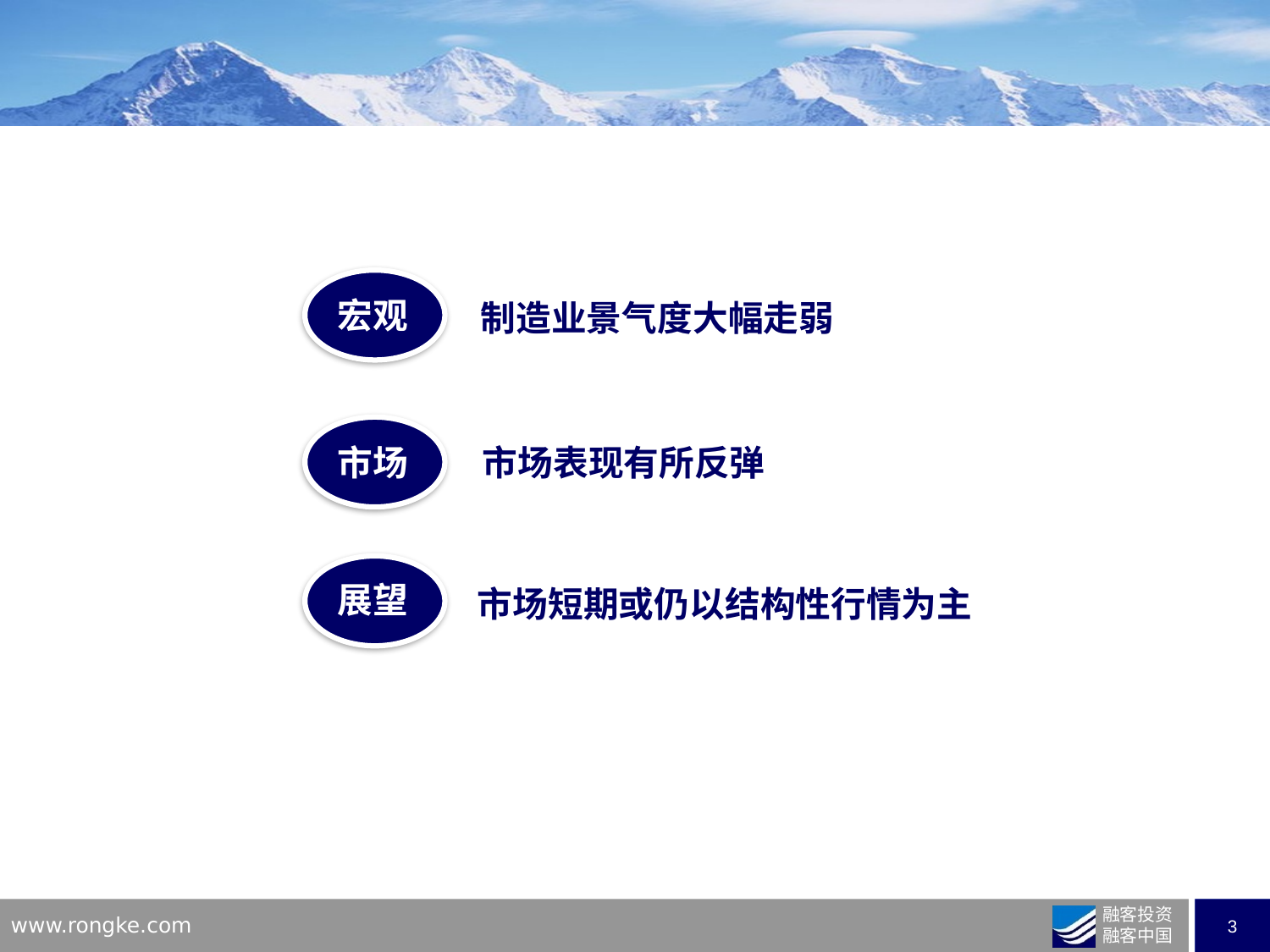

宏观
制造业景气度大幅走弱

市场
市场表现有所反弹

展望
市场短期或仍以结构性行情为主
业务